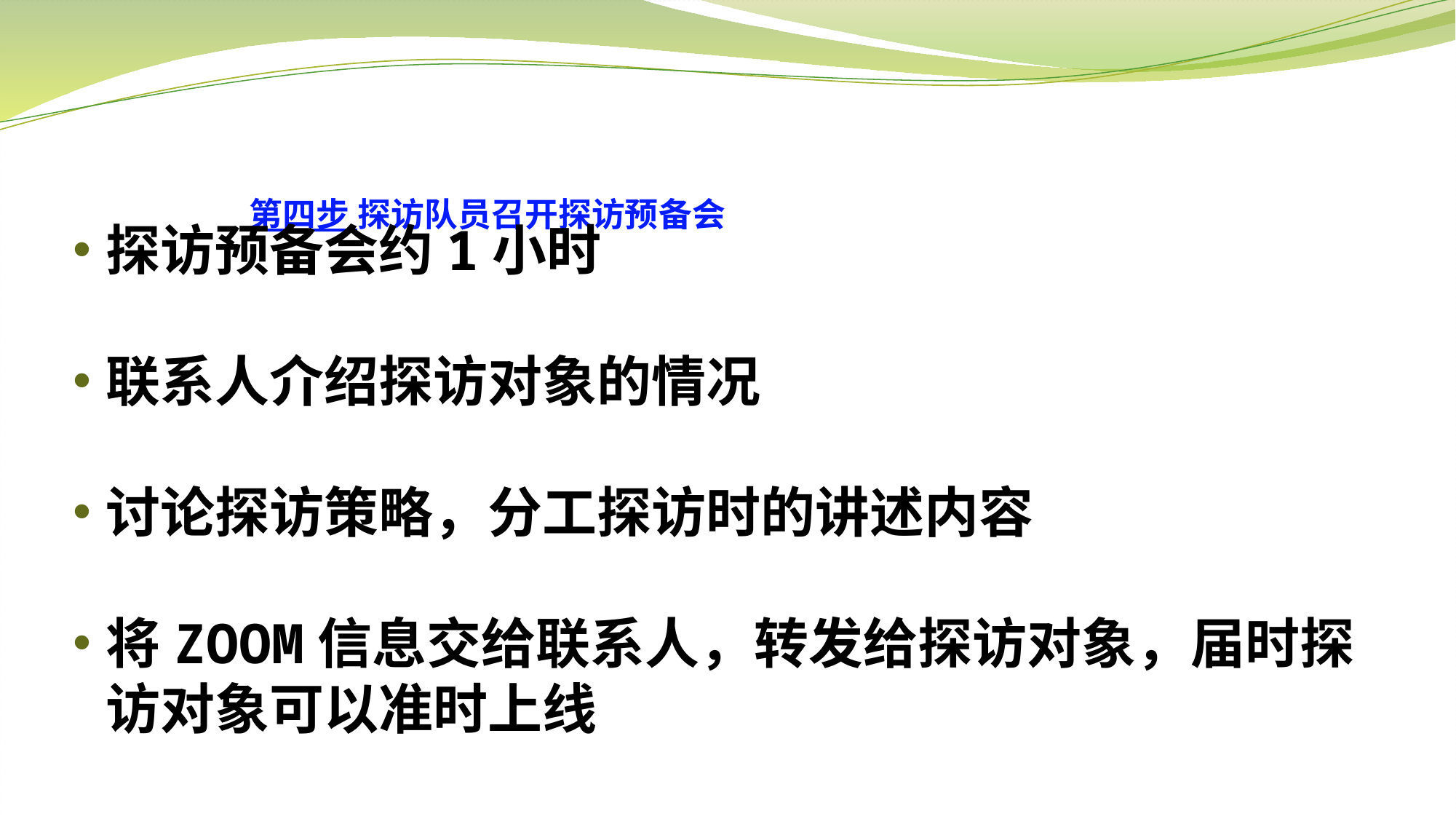

# 第四步 探访队员召开探访预备会
探访预备会约1小时

联系人介绍探访对象的情况

讨论探访策略，分工探访时的讲述内容

将ZOOM信息交给联系人，转发给探访对象，届时探访对象可以准时上线